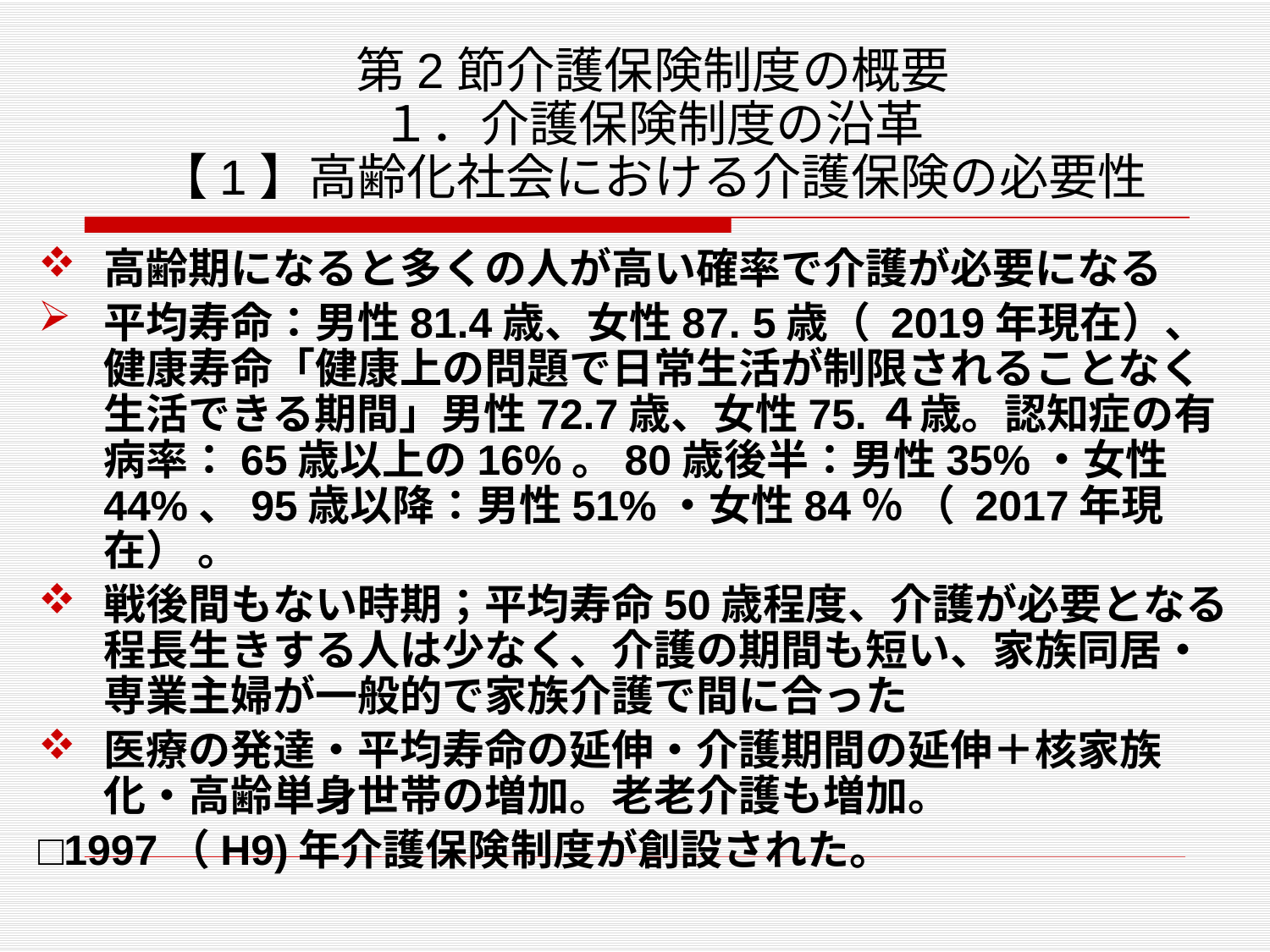

# 第2節介護保険制度の概要 １．介護保険制度の沿革 【1】高齢化社会における介護保険の必要性
高齢期になると多くの人が高い確率で介護が必要になる
平均寿命：男性81.4歳、女性87. 5歳（ 2019年現在）、健康寿命「健康上の問題で日常生活が制限されることなく生活できる期間」男性72.7歳、女性75.４歳。認知症の有病率：65歳以上の16%。80歳後半：男性35%・女性44%、95歳以降：男性51%・女性84％ （ 2017年現在） 。
戦後間もない時期；平均寿命50歳程度、介護が必要となる程長生きする人は少なく、介護の期間も短い、家族同居・専業主婦が一般的で家族介護で間に合った
医療の発達・平均寿命の延伸・介護期間の延伸＋核家族化・高齢単身世帯の増加。老老介護も増加。
□1997（H9)年介護保険制度が創設された。